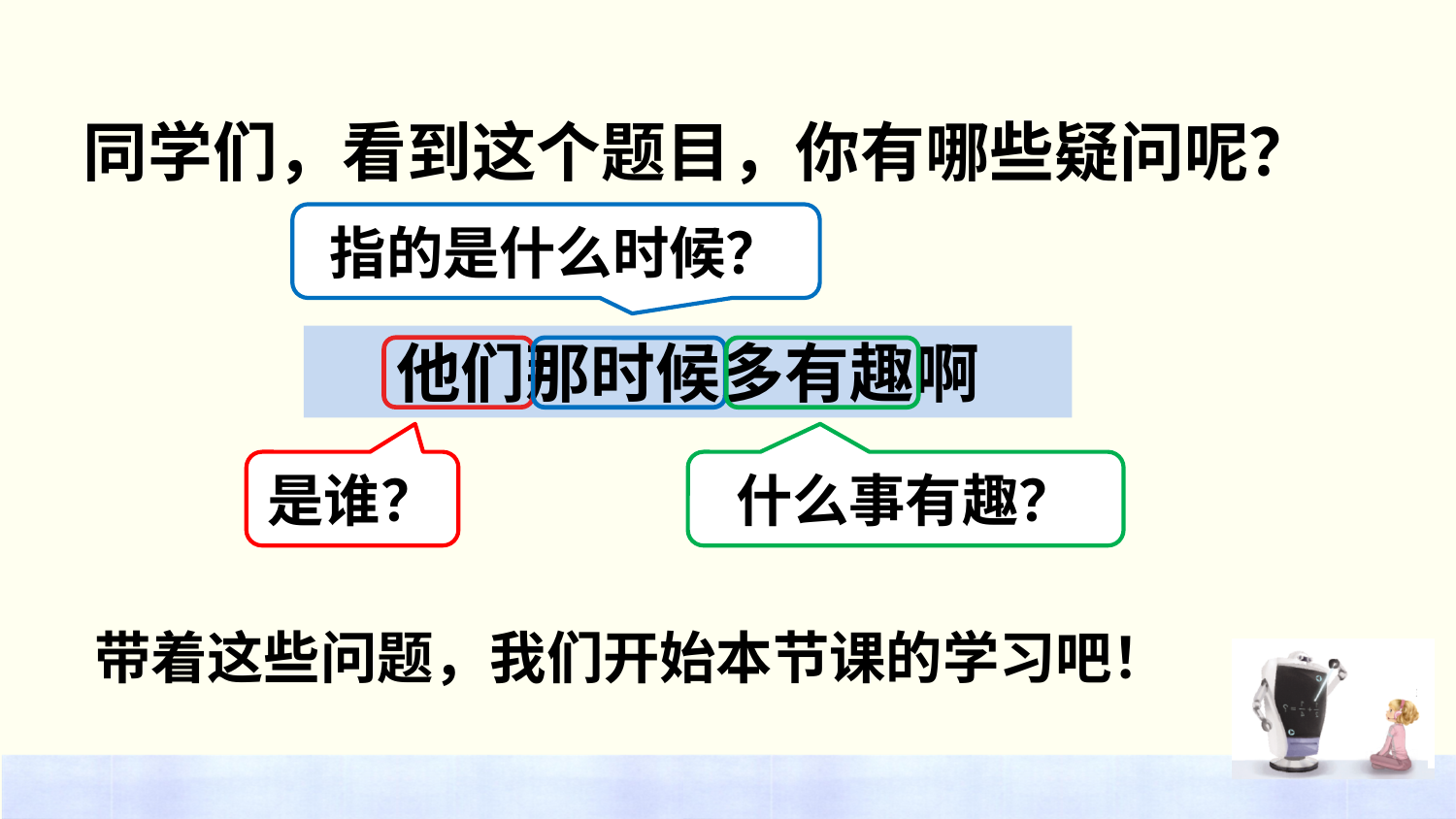

同学们，看到这个题目，你有哪些疑问呢？
指的是什么时候？
他们那时候多有趣啊

是谁？
什么事有趣？
    带着这些问题，我们开始本节课的学习吧！